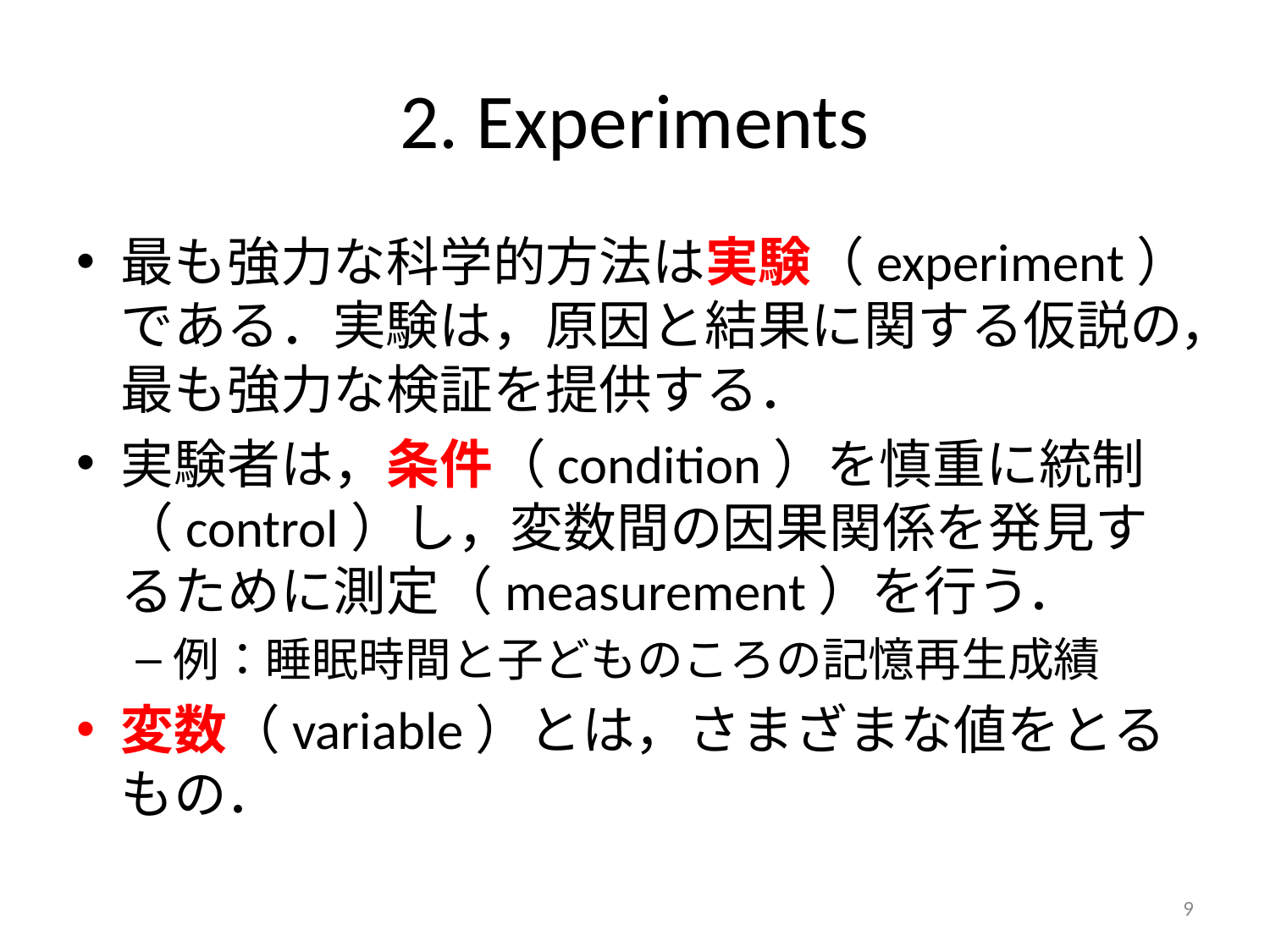

# 2. Experiments
最も強力な科学的方法は実験（experiment）である．実験は，原因と結果に関する仮説の，最も強力な検証を提供する．
実験者は，条件（condition）を慎重に統制（control）し，変数間の因果関係を発見するために測定（measurement）を行う．
例：睡眠時間と子どものころの記憶再生成績
変数（variable）とは，さまざまな値をとるもの．
9